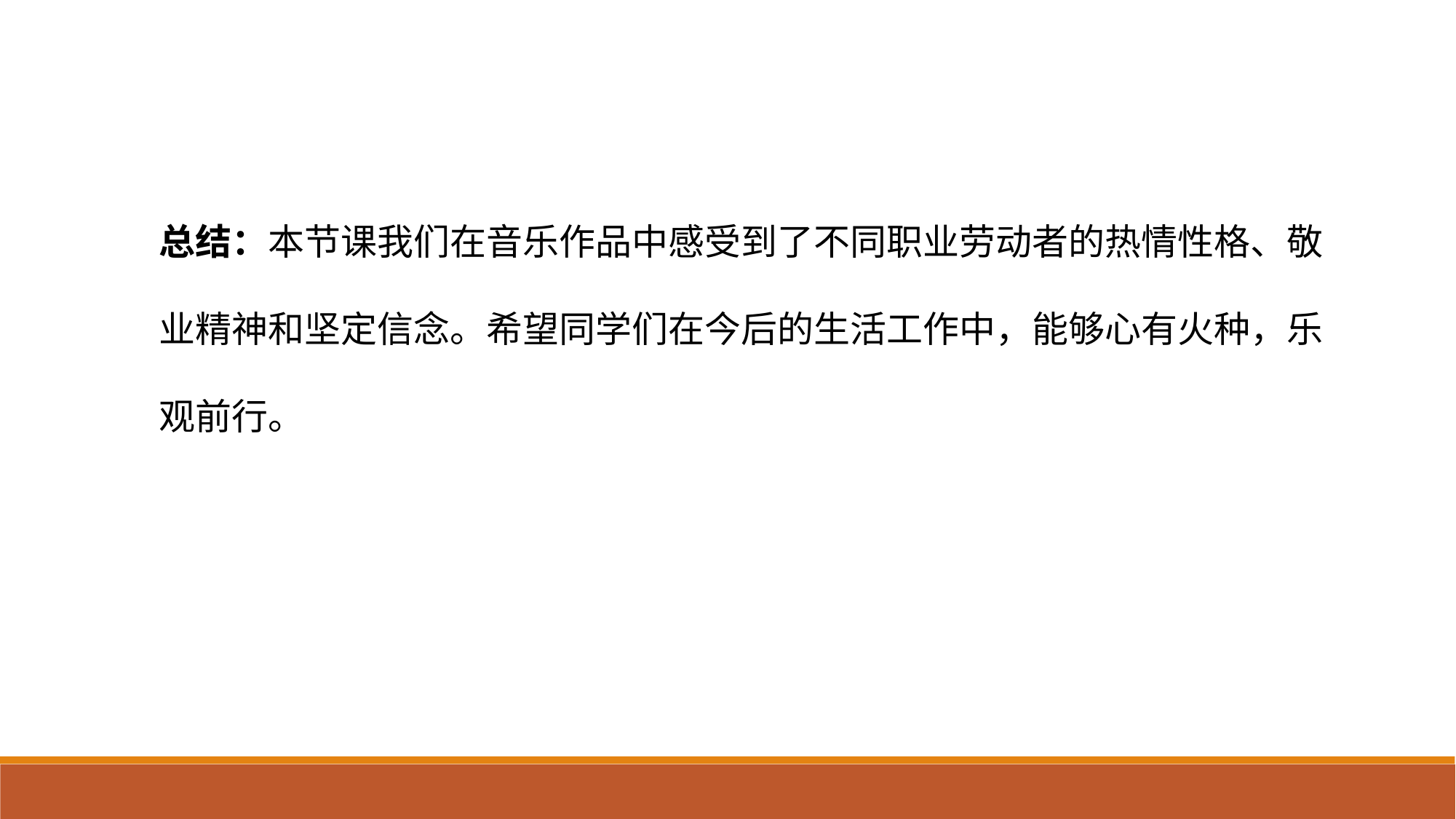

总结：本节课我们在音乐作品中感受到了不同职业劳动者的热情性格、敬业精神和坚定信念。希望同学们在今后的生活工作中，能够心有火种，乐观前行。